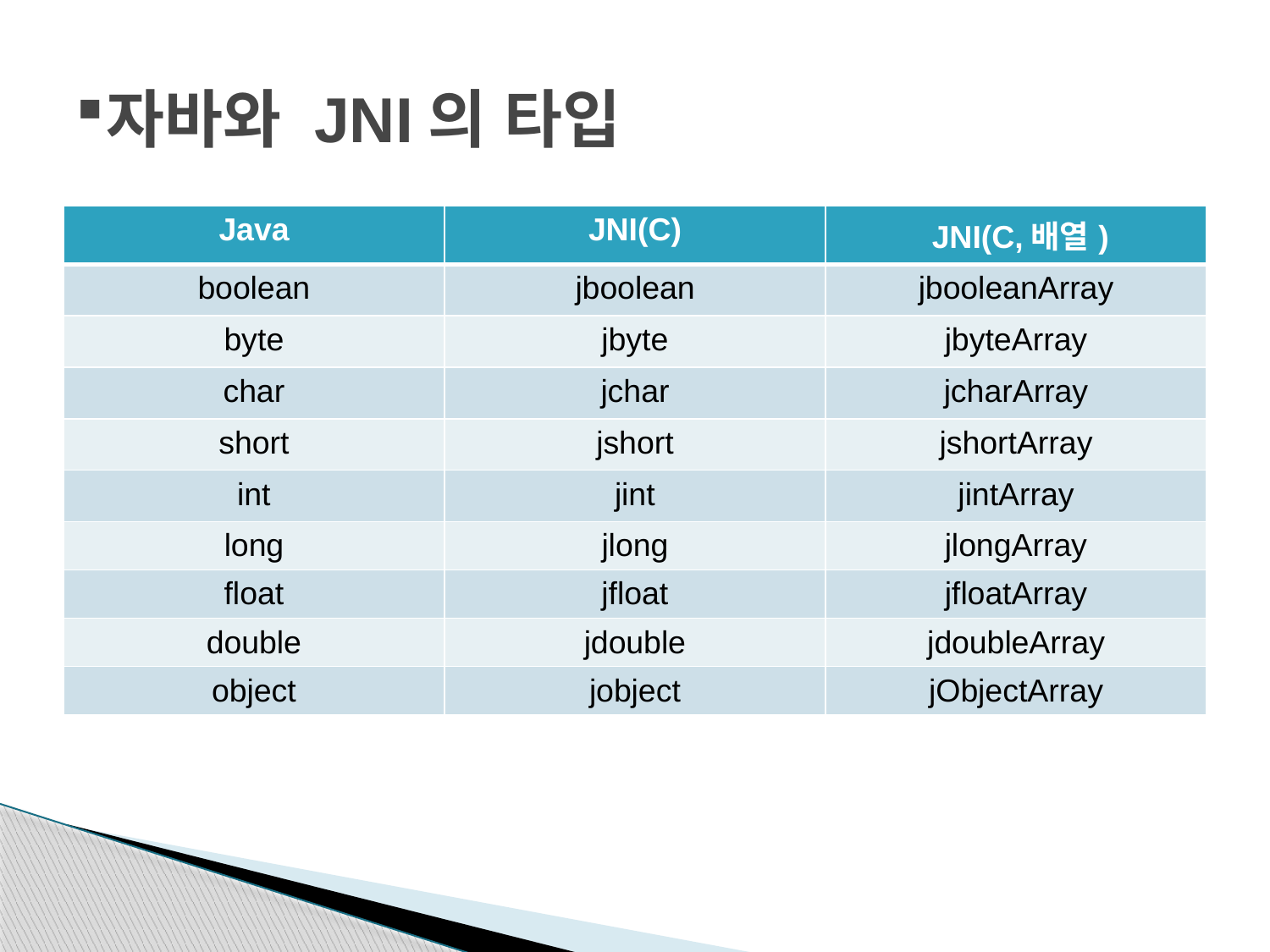

# 자바와 JNI의 타입
| Java | JNI(C) | JNI(C,배열) |
| --- | --- | --- |
| boolean | jboolean | jbooleanArray |
| byte | jbyte | jbyteArray |
| char | jchar | jcharArray |
| short | jshort | jshortArray |
| int | jint | jintArray |
| long | jlong | jlongArray |
| float | jfloat | jfloatArray |
| double | jdouble | jdoubleArray |
| object | jobject | jObjectArray |